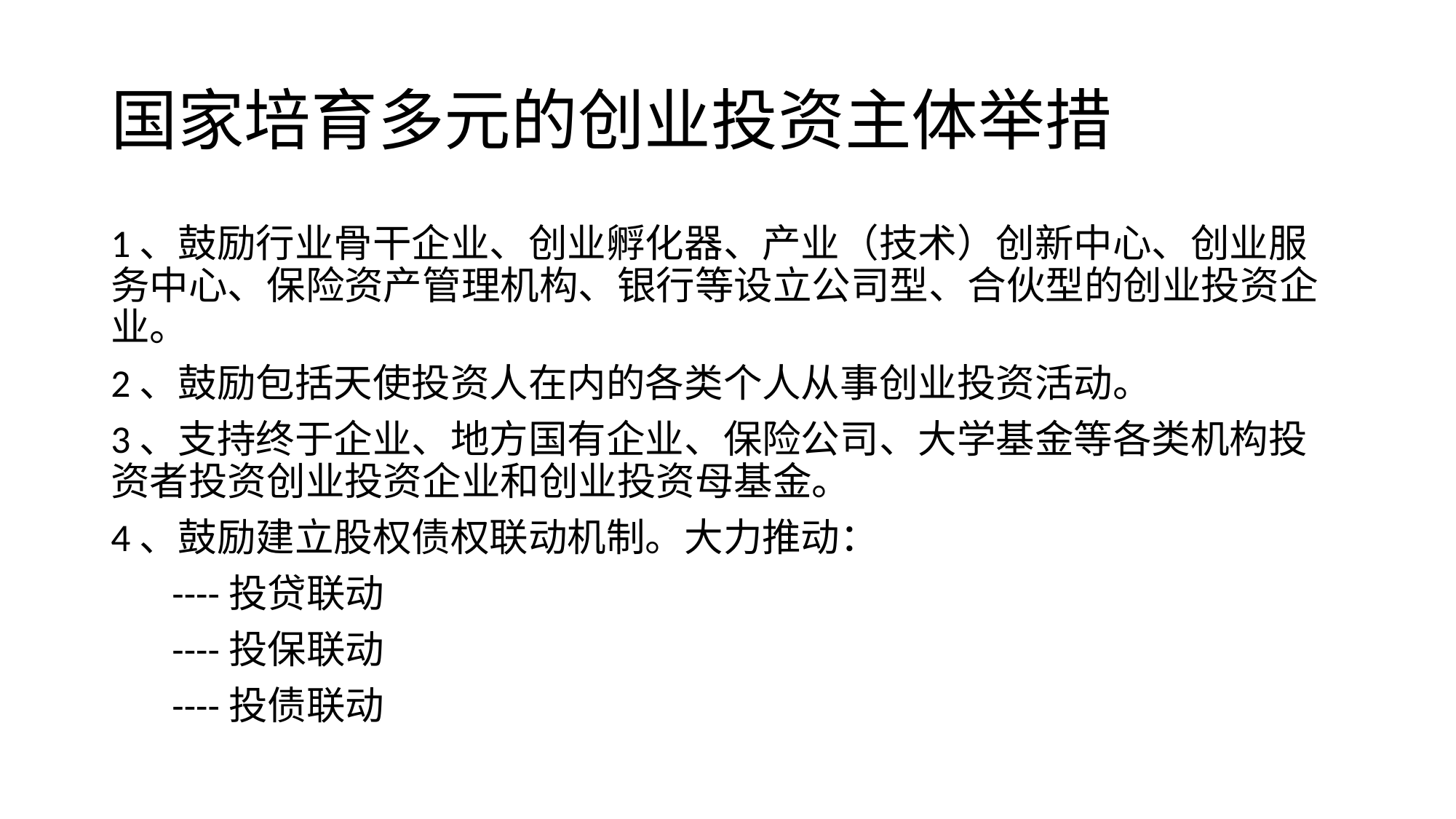

# 国家培育多元的创业投资主体举措
1、鼓励行业骨干企业、创业孵化器、产业（技术）创新中心、创业服务中心、保险资产管理机构、银行等设立公司型、合伙型的创业投资企业。
2、鼓励包括天使投资人在内的各类个人从事创业投资活动。
3、支持终于企业、地方国有企业、保险公司、大学基金等各类机构投资者投资创业投资企业和创业投资母基金。
4、鼓励建立股权债权联动机制。大力推动：
       ----投贷联动
       ----投保联动
       ----投债联动